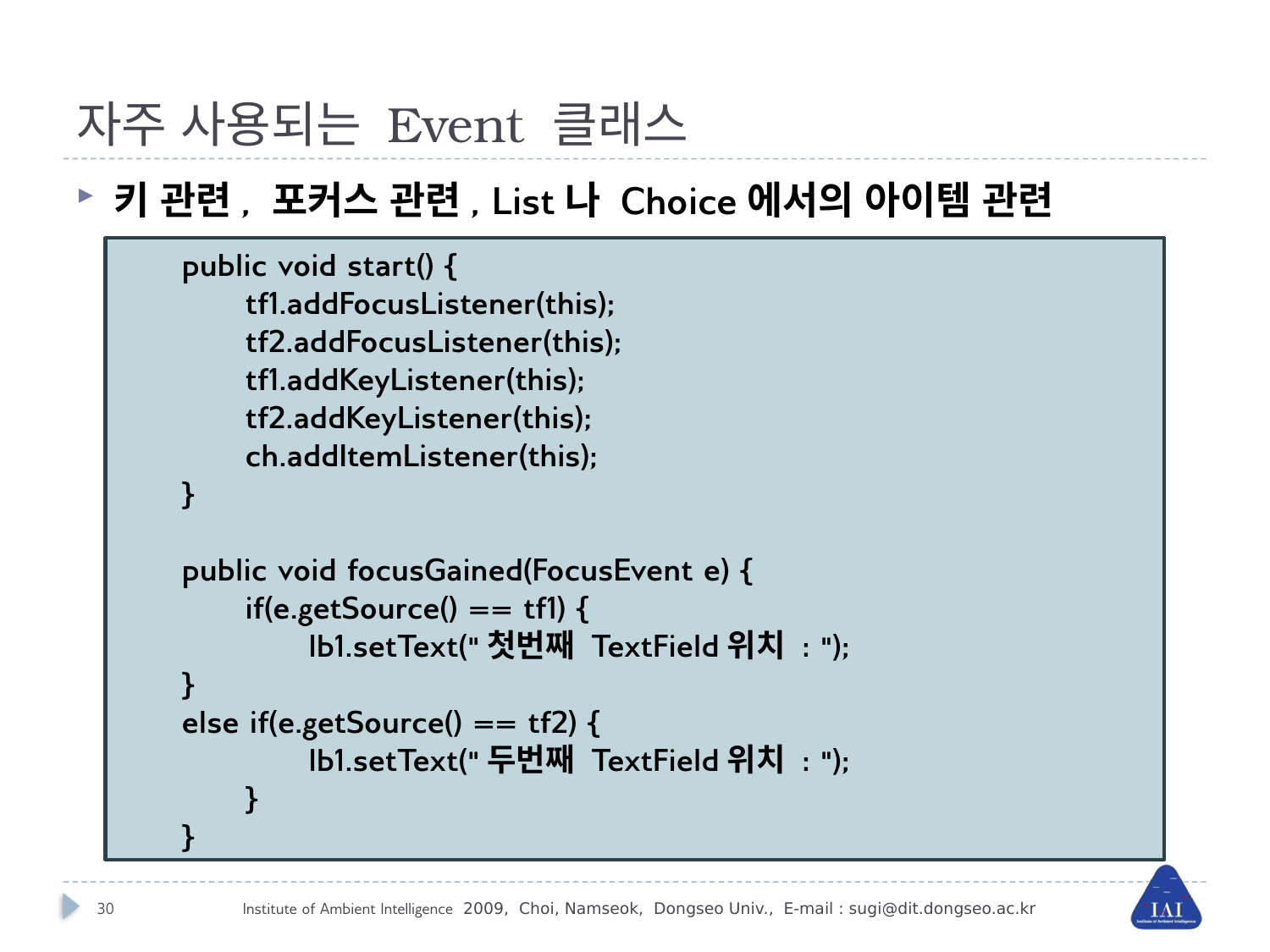

# 자주 사용되는 Event 클래스
키 관련, 포커스 관련, List나 Choice에서의 아이템 관련
public void start() {
tf1.addFocusListener(this);
tf2.addFocusListener(this);
tf1.addKeyListener(this);
tf2.addKeyListener(this);
ch.addItemListener(this);
}

public void focusGained(FocusEvent e) {
if(e.getSource() == tf1) {
lb1.setText("첫번째 TextField위치 : ");
}
else if(e.getSource() == tf2) {
lb1.setText("두번째 TextField위치 : ");
}
}